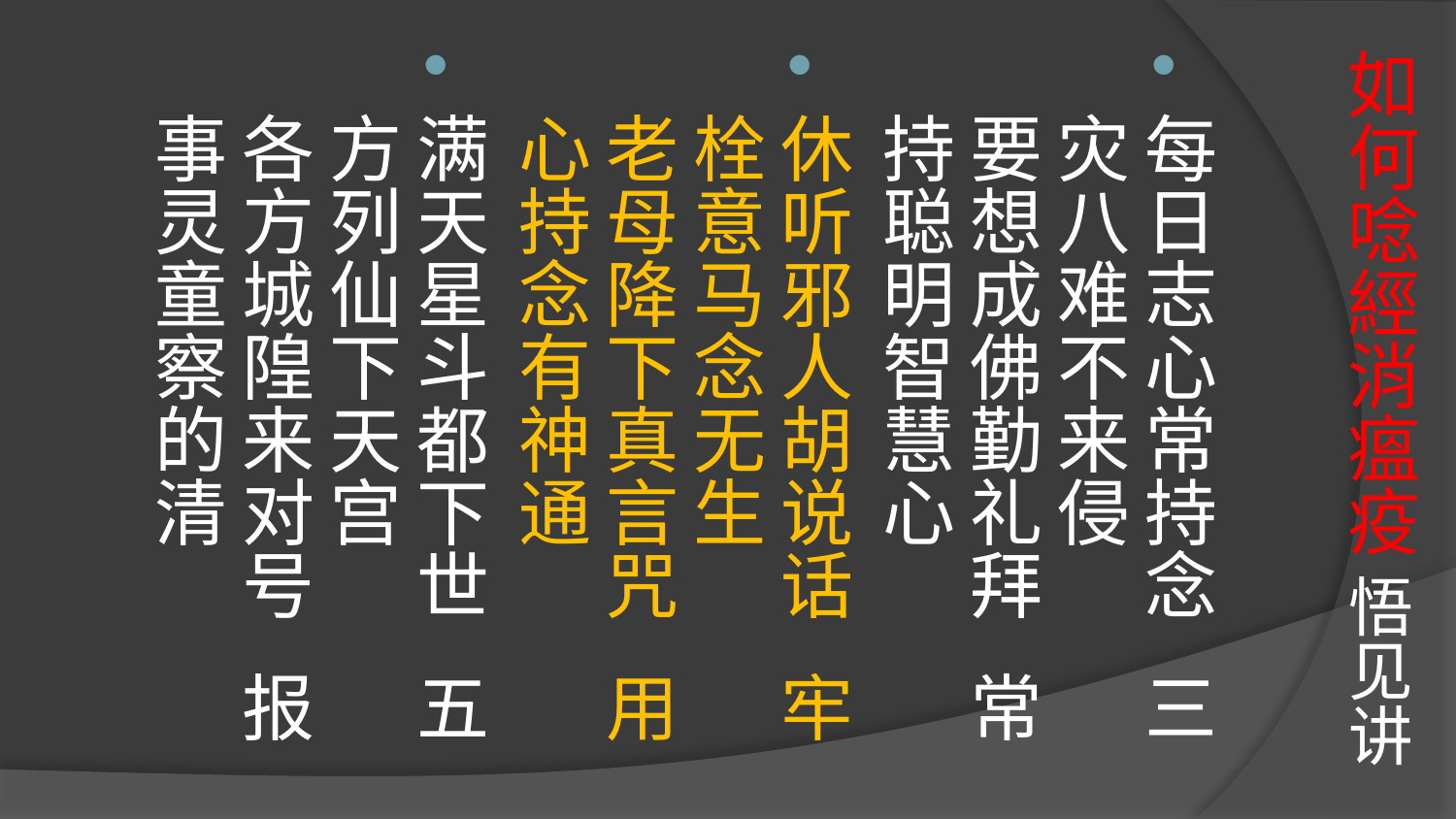

# 如何唸經消瘟疫 悟见讲
每日志心常持念   三灾八难不来侵
要想成佛勤礼拜   常持聪明智慧心
休听邪人胡说话   牢栓意马念无生
老母降下真言咒   用心持念有神通
满天星斗都下世   五方列仙下天宫
各方城隍来对号   报事灵童察的清